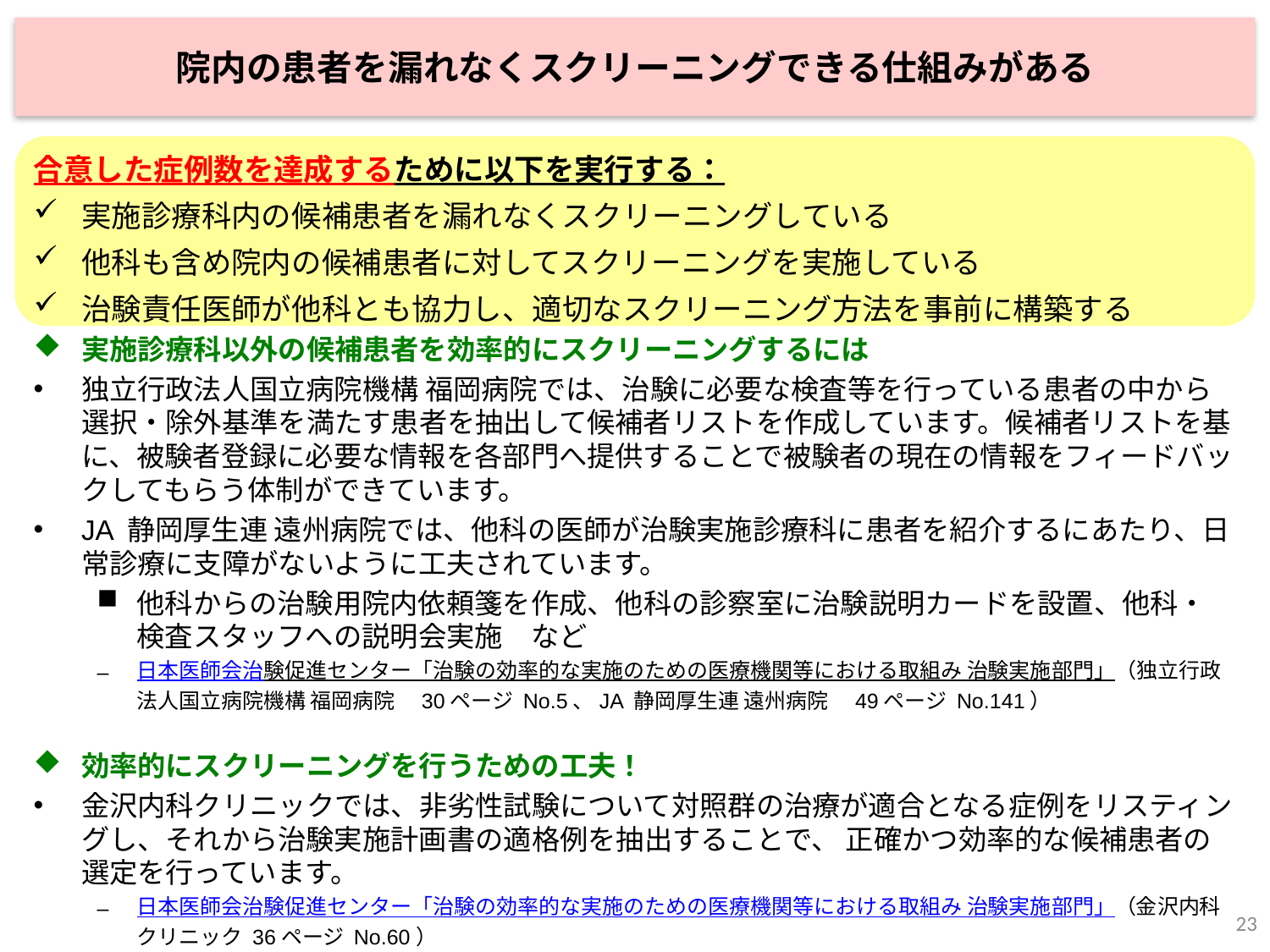

院内の患者を漏れなくスクリーニングできる仕組みがある

合意した症例数を達成するために以下を実行する：
実施診療科内の候補患者を漏れなくスクリーニングしている
他科も含め院内の候補患者に対してスクリーニングを実施している
治験責任医師が他科とも協力し、適切なスクリーニング方法を事前に構築する
実施診療科以外の候補患者を効率的にスクリーニングするには
独立行政法人国立病院機構 福岡病院では、治験に必要な検査等を行っている患者の中から選択・除外基準を満たす患者を抽出して候補者リストを作成しています。候補者リストを基に、被験者登録に必要な情報を各部門へ提供することで被験者の現在の情報をフィードバックしてもらう体制ができています。
JA 静岡厚生連 遠州病院では、他科の医師が治験実施診療科に患者を紹介するにあたり、日常診療に支障がないように工夫されています。
他科からの治験用院内依頼箋を作成、他科の診察室に治験説明カードを設置、他科・検査スタッフへの説明会実施　など
日本医師会治験促進センター「治験の効率的な実施のための医療機関等における取組み 治験実施部門」（独立行政法人国立病院機構 福岡病院　30ページ No.5、JA 静岡厚生連 遠州病院　49ページ No.141）

効率的にスクリーニングを行うための工夫！
金沢内科クリニックでは、非劣性試験について対照群の治療が適合となる症例をリスティングし、それから治験実施計画書の適格例を抽出することで、 正確かつ効率的な候補患者の選定を行っています。
日本医師会治験促進センター「治験の効率的な実施のための医療機関等における取組み 治験実施部門」（金沢内科クリニック 36ページ No.60）
23